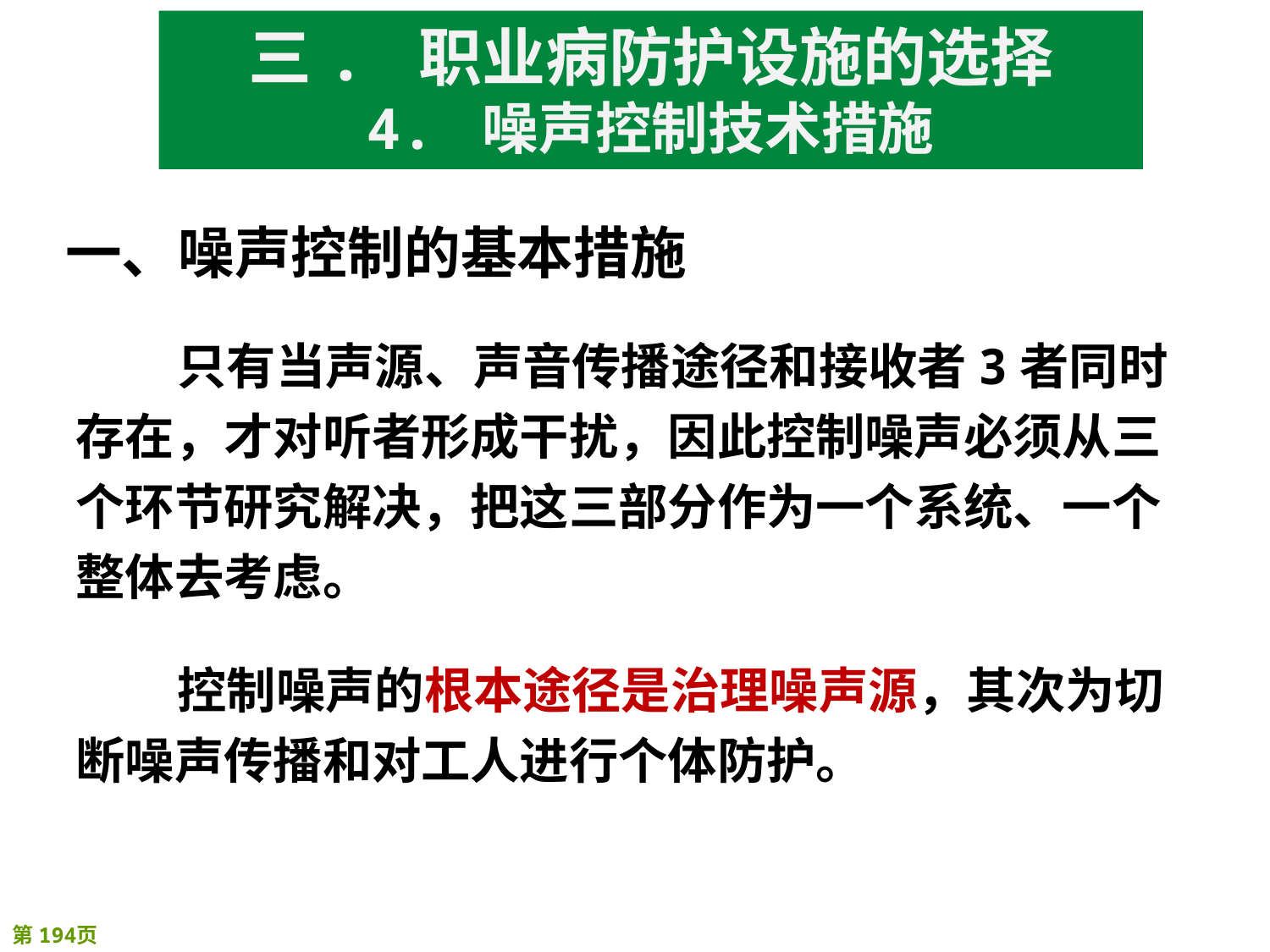

三. 职业病防护设施的选择
4. 噪声控制技术措施
一、噪声控制的基本措施

        只有当声源、声音传播途径和接收者3者同时存在，才对听者形成干扰，因此控制噪声必须从三个环节研究解决，把这三部分作为一个系统、一个整体去考虑。
        控制噪声的根本途径是治理噪声源，其次为切断噪声传播和对工人进行个体防护。